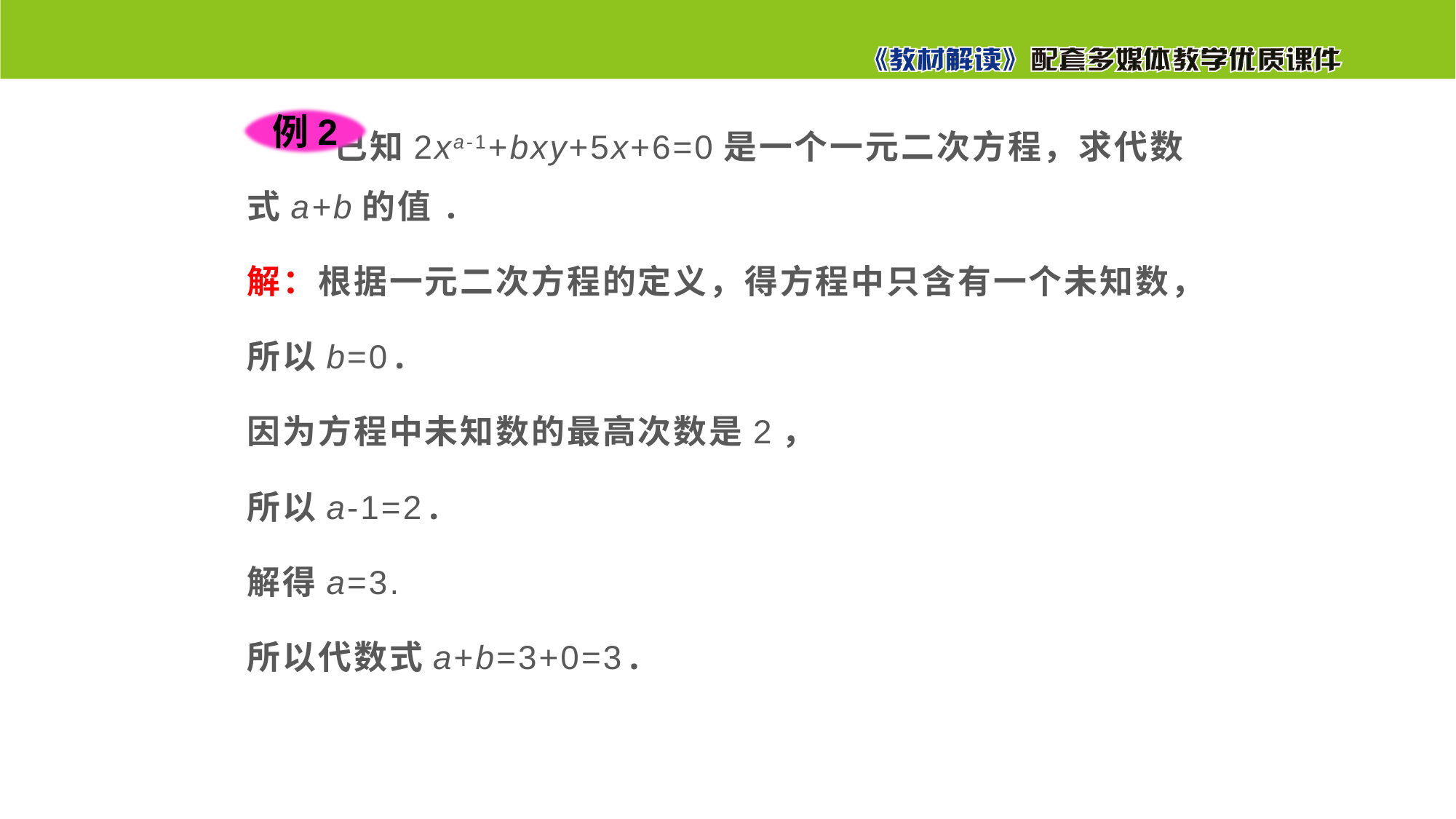

已知2xa-1+bxy+5x+6=0是一个一元二次方程，求代数式a+b的值.
解：根据一元二次方程的定义，得方程中只含有一个未知数，
所以b=0.
因为方程中未知数的最高次数是2，
所以a-1=2.
解得a=3.
所以代数式a+b=3+0=3.
例2